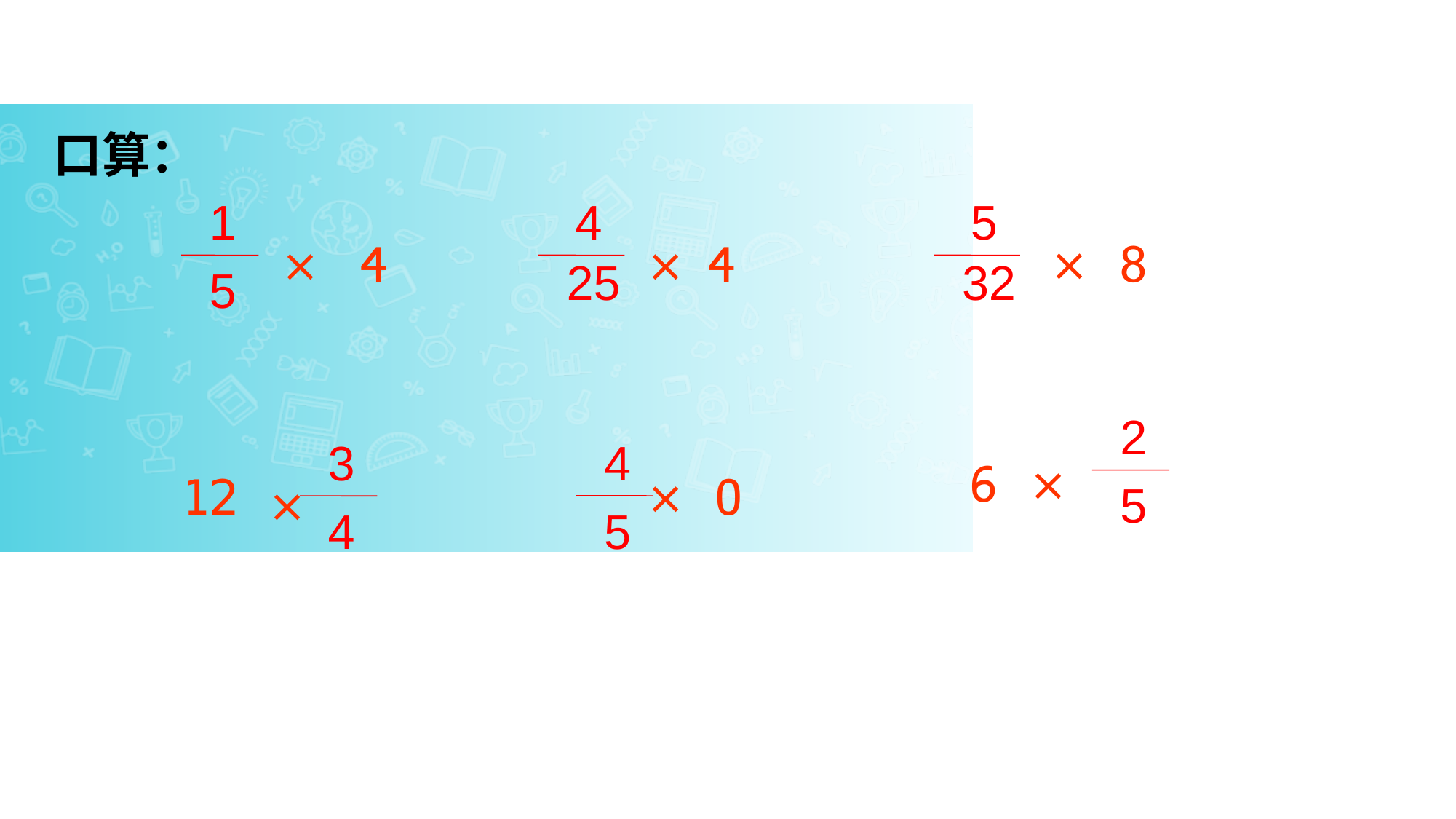

# 口算：
1
5

4
25

5
32

×
8
×
4
×
4
2
5

4
5

3
4

6
×
12
×
0
×